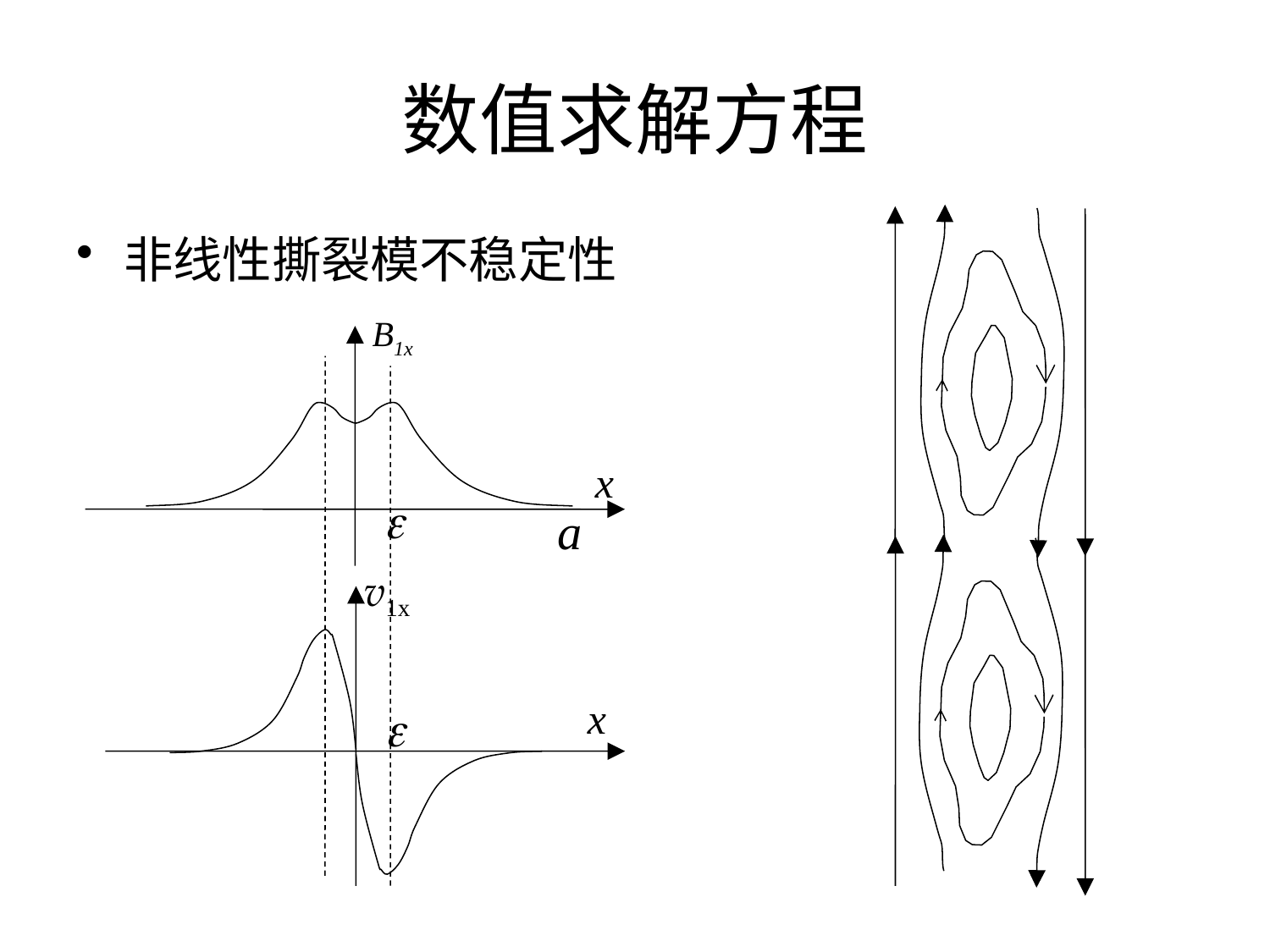

# 数值求解方程

非线性撕裂模不稳定性

B1x

x

v1x

x

ε
a
ε